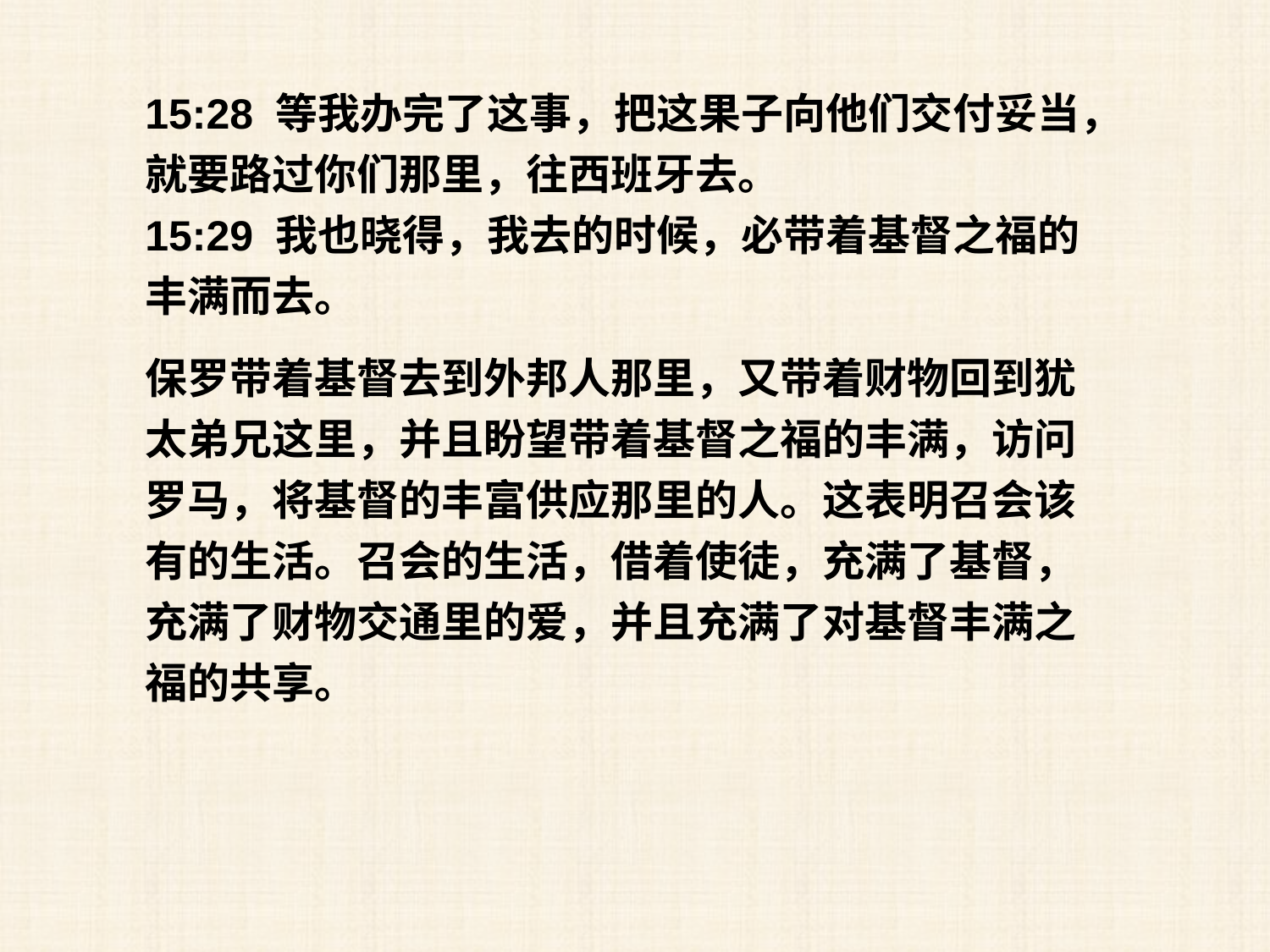

15:28 等我办完了这事，把这果子向他们交付妥当，就要路过你们那里，往西班牙去。
15:29 我也晓得，我去的时候，必带着基督之福的丰满而去。
保罗带着基督去到外邦人那里，又带着财物回到犹太弟兄这里，并且盼望带着基督之福的丰满，访问罗马，将基督的丰富供应那里的人。这表明召会该有的生活。召会的生活，借着使徒，充满了基督，充满了财物交通里的爱，并且充满了对基督丰满之福的共享。